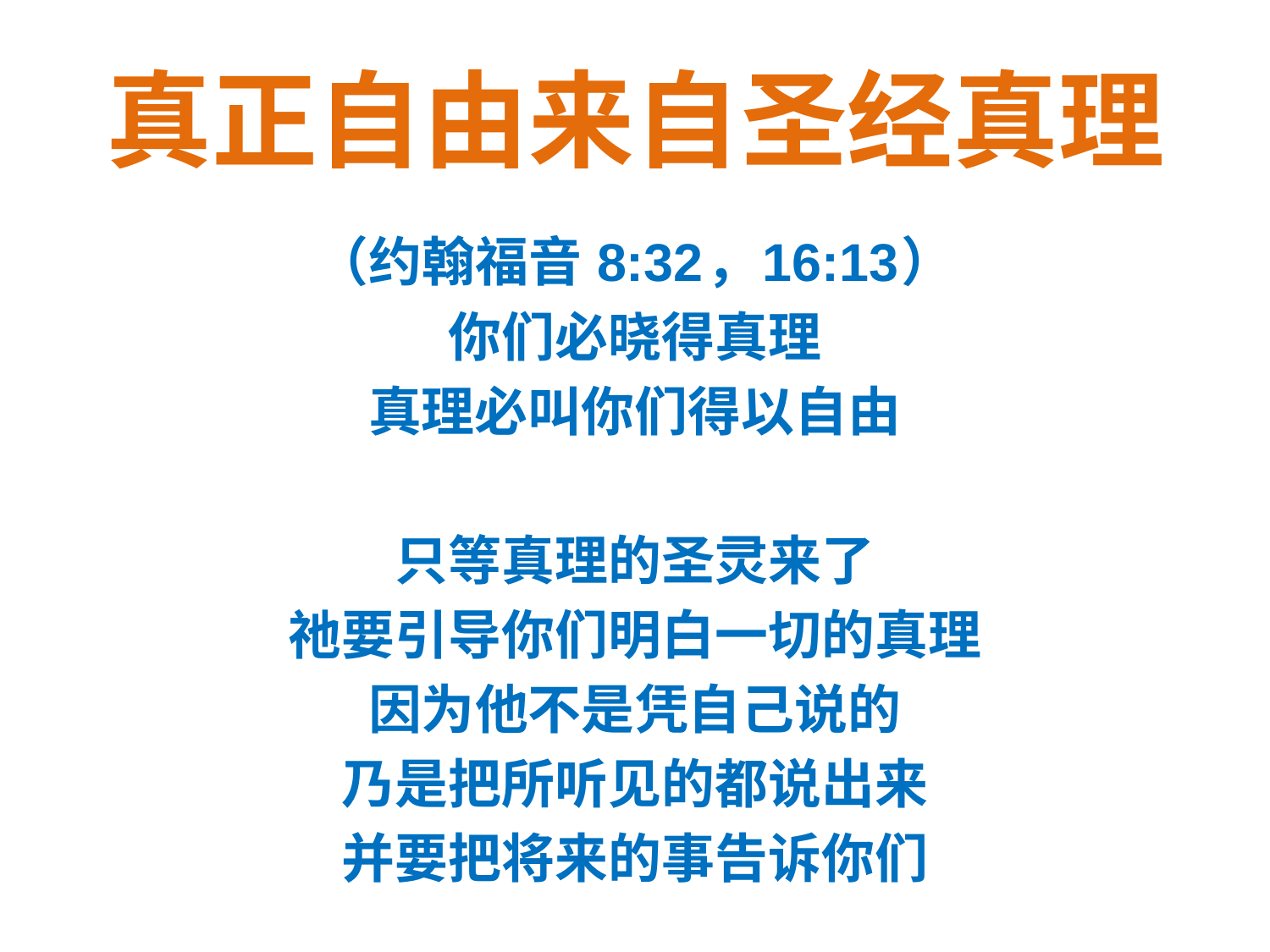

# 真正自由来自圣经真理
（约翰福音 8:32，16:13）
你们必晓得真理
真理必叫你们得以自由

只等真理的圣灵来了
祂要引导你们明白一切的真理
因为他不是凭自己说的
乃是把所听见的都说出来
并要把将来的事告诉你们